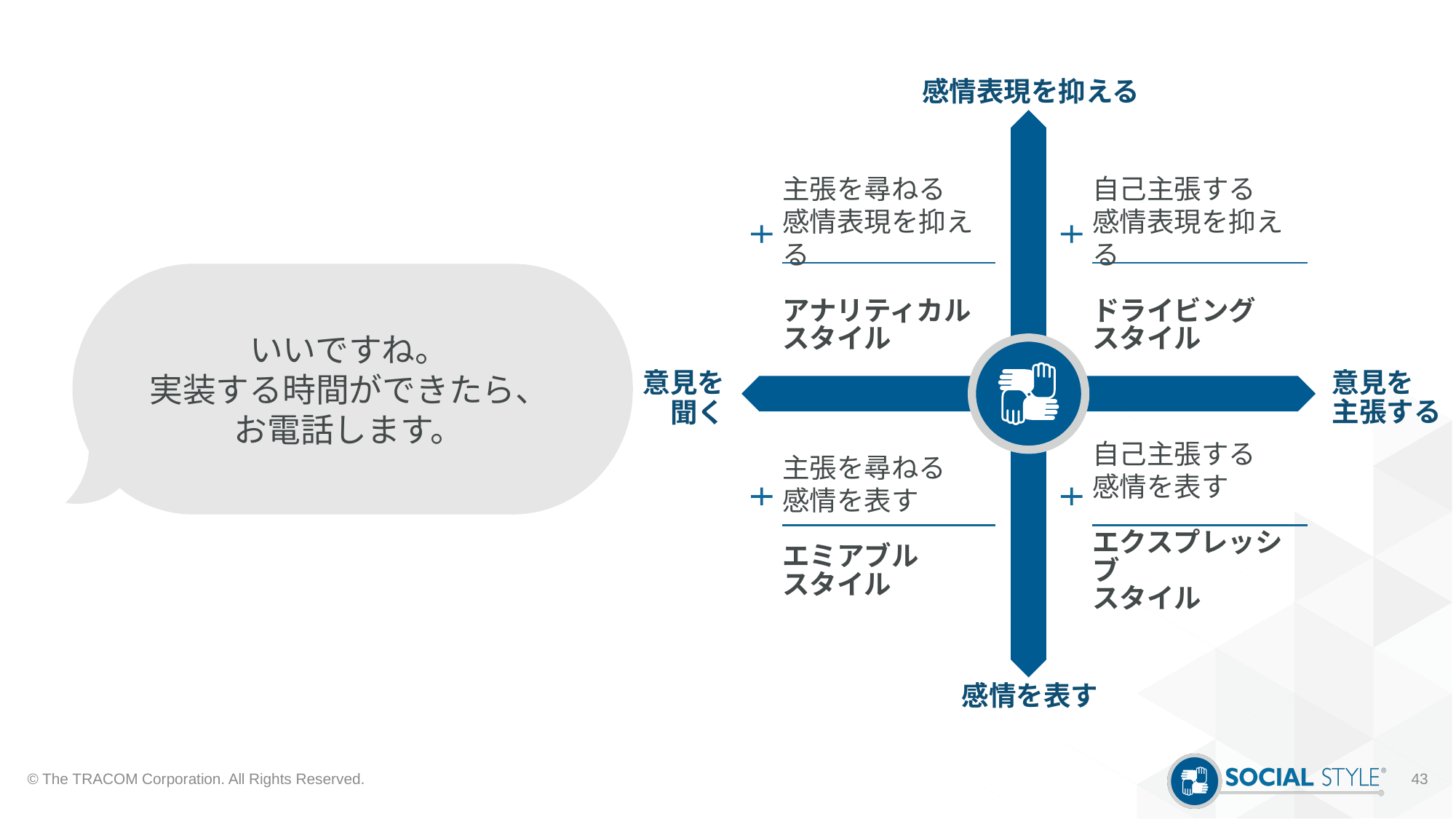

感情表現を抑える

主張を尋ねる
感情表現を抑える

アナリティカル
スタイル

自己主張する
感情表現を抑える

ドライビング
スタイル

意見を
主張する
意見を
聞く
主張を尋ねる
感情を表す

エミアブル
スタイル

自己主張する
感情を表す

エクスプレッシブ
スタイル

感情を表す
いいですね。
実装する時間ができたら、
お電話します。
© The TRACOM Corporation. All Rights Reserved.
43